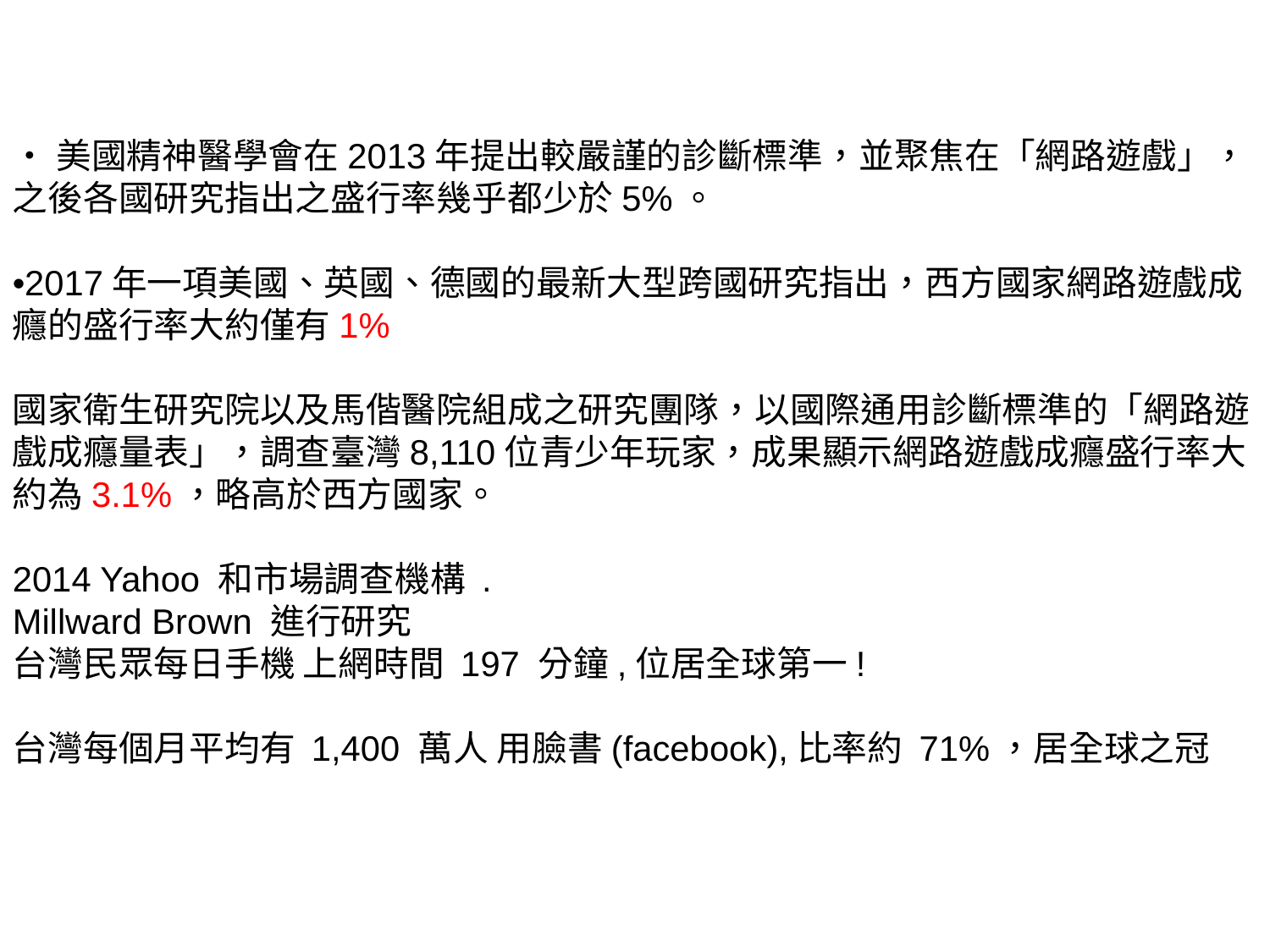

•美國精神醫學會在2013年提出較嚴謹的診斷標準，並聚焦在「網路遊戲」，之後各國研究指出之盛行率幾乎都少於5%。

•2017年一項美國、英國、德國的最新大型跨國研究指出，西方國家網路遊戲成癮的盛行率大約僅有1%

國家衛生研究院以及馬偕醫院組成之研究團隊，以國際通用診斷標準的「網路遊戲成癮量表」，調查臺灣8,110位青少年玩家，成果顯示網路遊戲成癮盛行率大約為3.1%，略高於西方國家。

2014 Yahoo 和市場調查機構 .
Millward Brown 進行研究
台灣民眾每日手機 上網時間 197 分鐘,位居全球第一!

台灣每個月平均有 1,400 萬人 用臉書(facebook),比率約 71%，居全球之冠